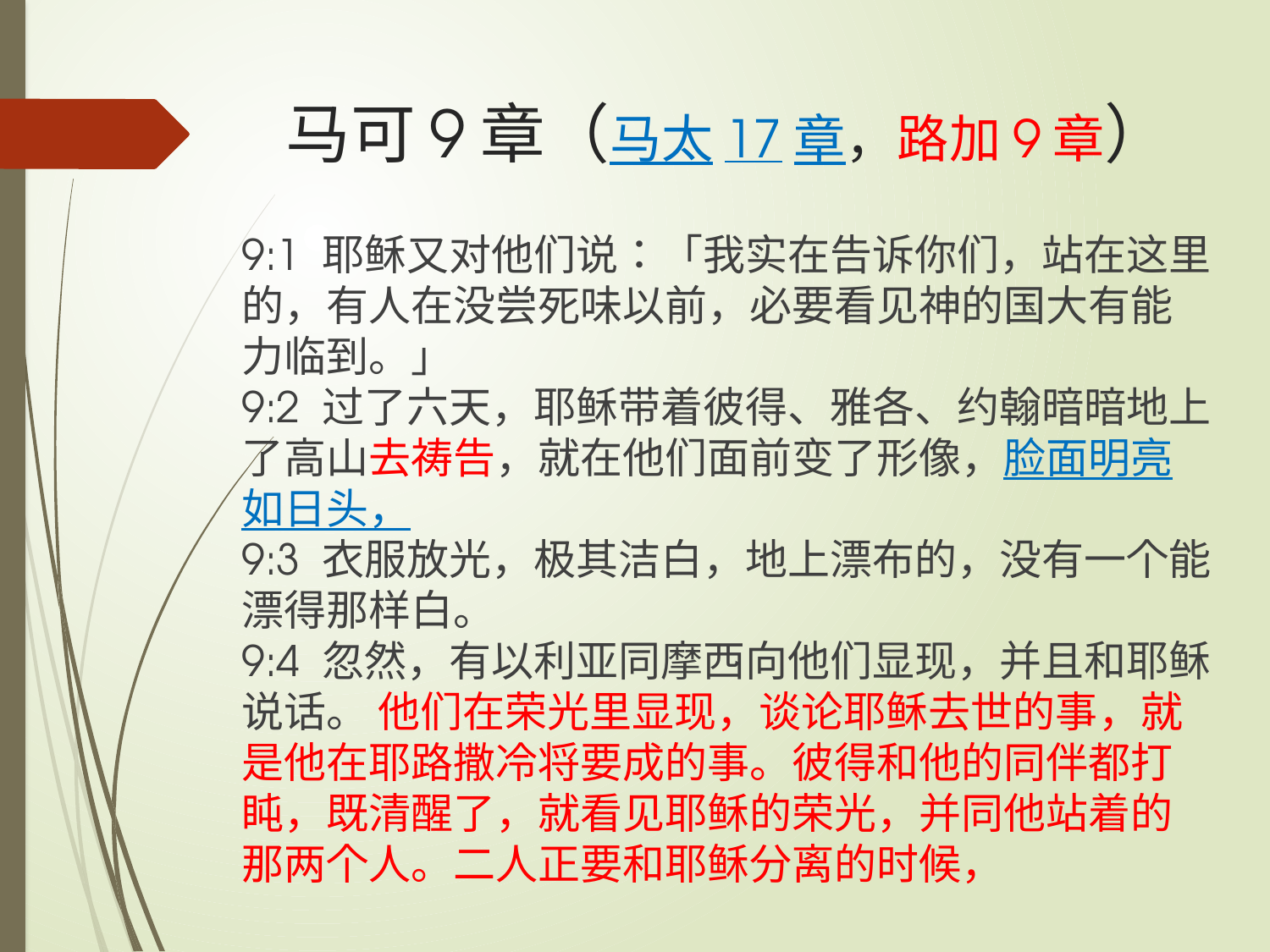

# 马可9章（马太17章，路加9章）
9:1 耶稣又对他们说：「我实在告诉你们，站在这里的，有人在没尝死味以前，必要看见神的国大有能力临到。」
9:2 过了六天，耶稣带着彼得、雅各、约翰暗暗地上了高山去祷告，就在他们面前变了形像，脸面明亮如日头，
9:3 衣服放光，极其洁白，地上漂布的，没有一个能漂得那样白。
9:4 忽然，有以利亚同摩西向他们显现，并且和耶稣说话。 他们在荣光里显现，谈论耶稣去世的事，就是他在耶路撒冷将要成的事。彼得和他的同伴都打盹，既清醒了，就看见耶稣的荣光，并同他站着的那两个人。二人正要和耶稣分离的时候，